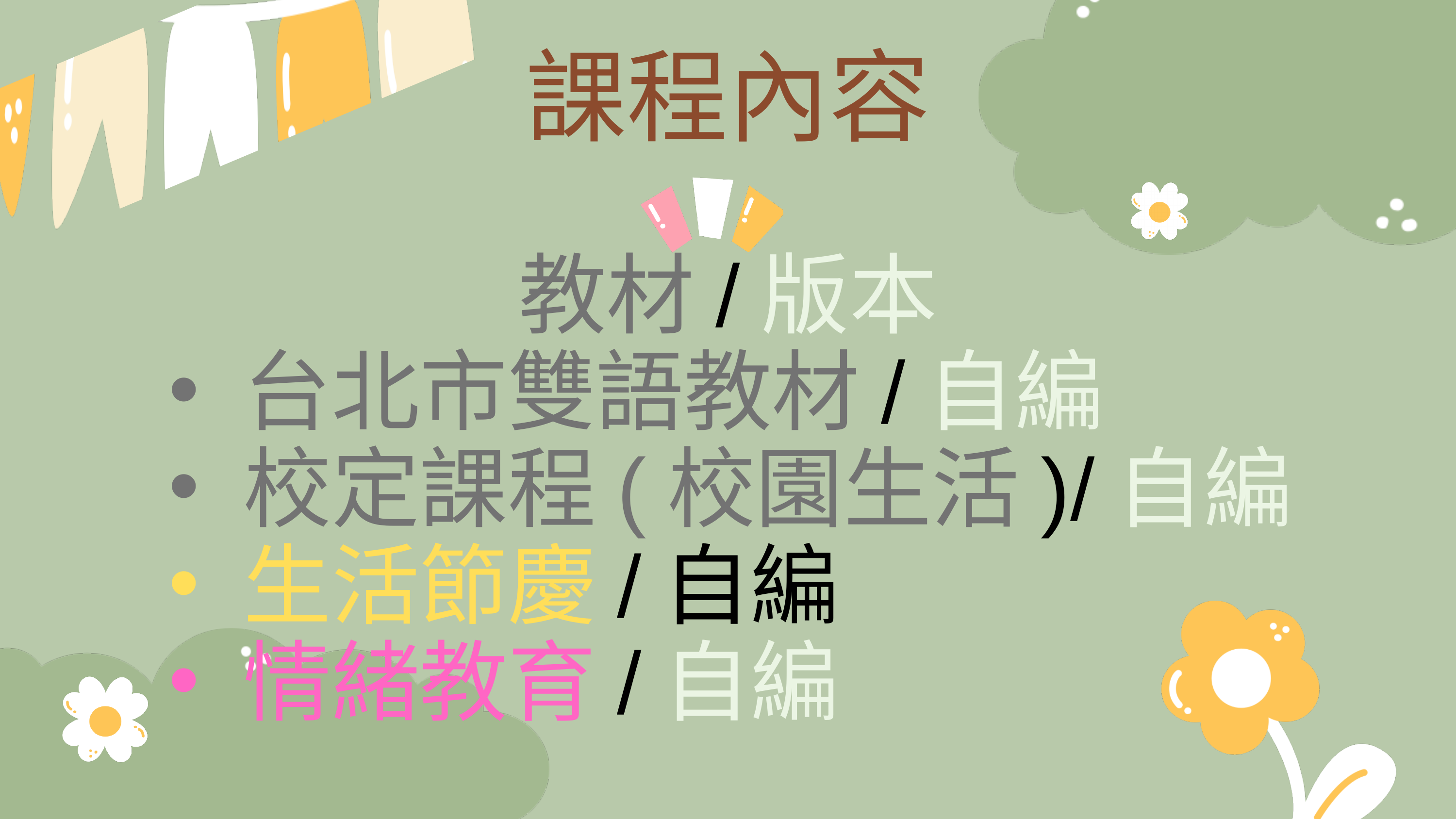

課程內容

教材/版本
台北市雙語教材/自編
校定課程(校園生活)/自編
生活節慶/自編
情緒教育/自編